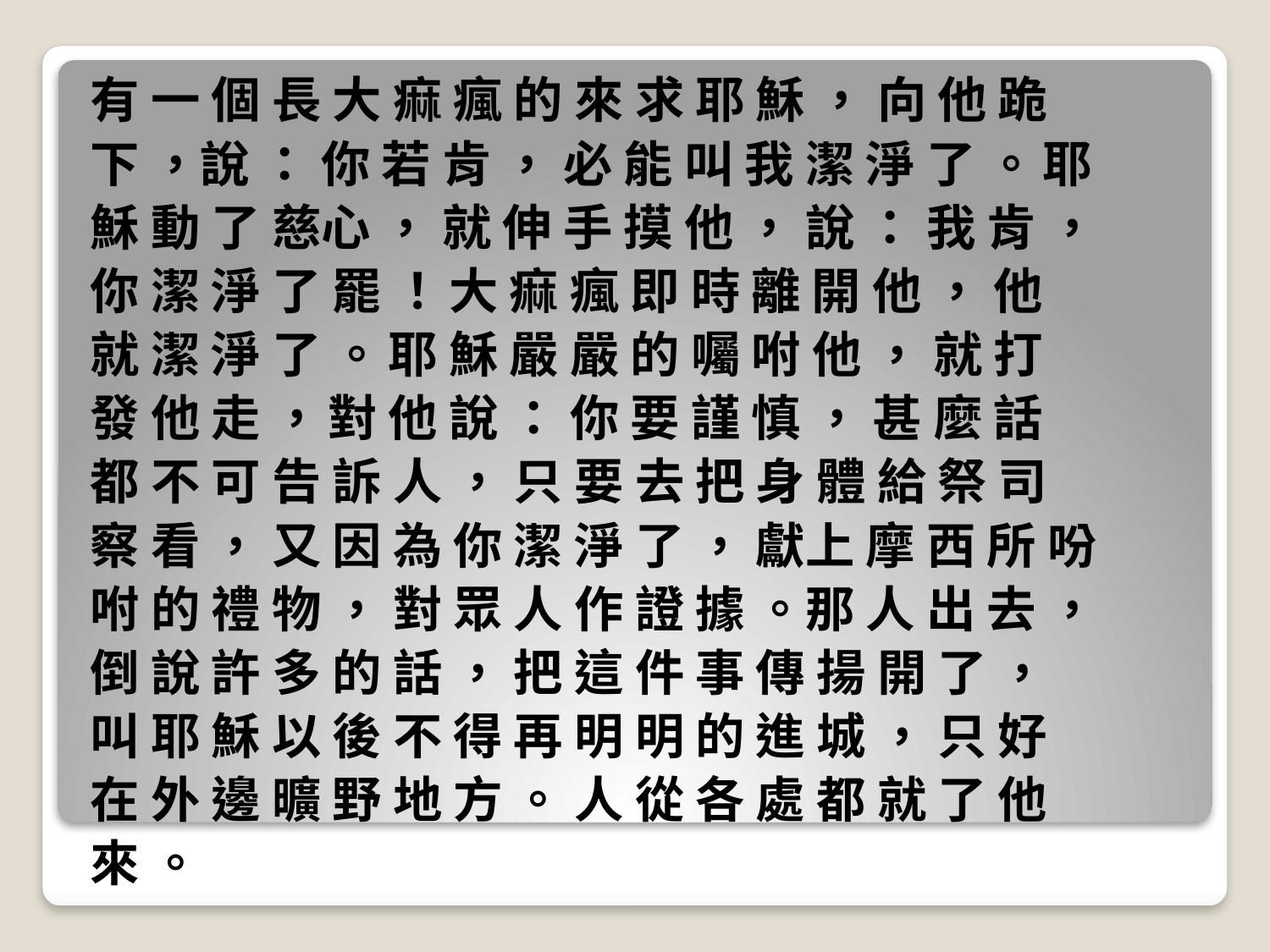

有 一 個 長 大 痲 瘋 的 來 求 耶 穌 ， 向 他 跪
下 ，說 ： 你 若 肯 ， 必 能 叫 我 潔 淨 了 。 耶
穌 動 了 慈心 ， 就 伸 手 摸 他 ， 說 ： 我 肯 ，
你 潔 淨 了 罷 ！ 大 痲 瘋 即 時 離 開 他 ， 他
就 潔 淨 了 。 耶 穌 嚴 嚴 的 囑 咐 他 ， 就 打
發 他 走 ， 對 他 說 ： 你 要 謹 慎 ， 甚 麼 話
都 不 可 告 訴 人 ， 只 要 去 把 身 體 給 祭 司
察 看 ， 又 因 為 你 潔 淨 了 ， 獻上 摩 西 所 吩
咐 的 禮 物 ， 對 眾 人 作 證 據 。那 人 出 去 ，
倒 說 許 多 的 話 ， 把 這 件 事 傳 揚 開 了 ，
叫 耶 穌 以 後 不 得 再 明 明 的 進 城 ， 只 好
在 外 邊 曠 野 地 方 。 人 從 各 處 都 就 了 他
來 。